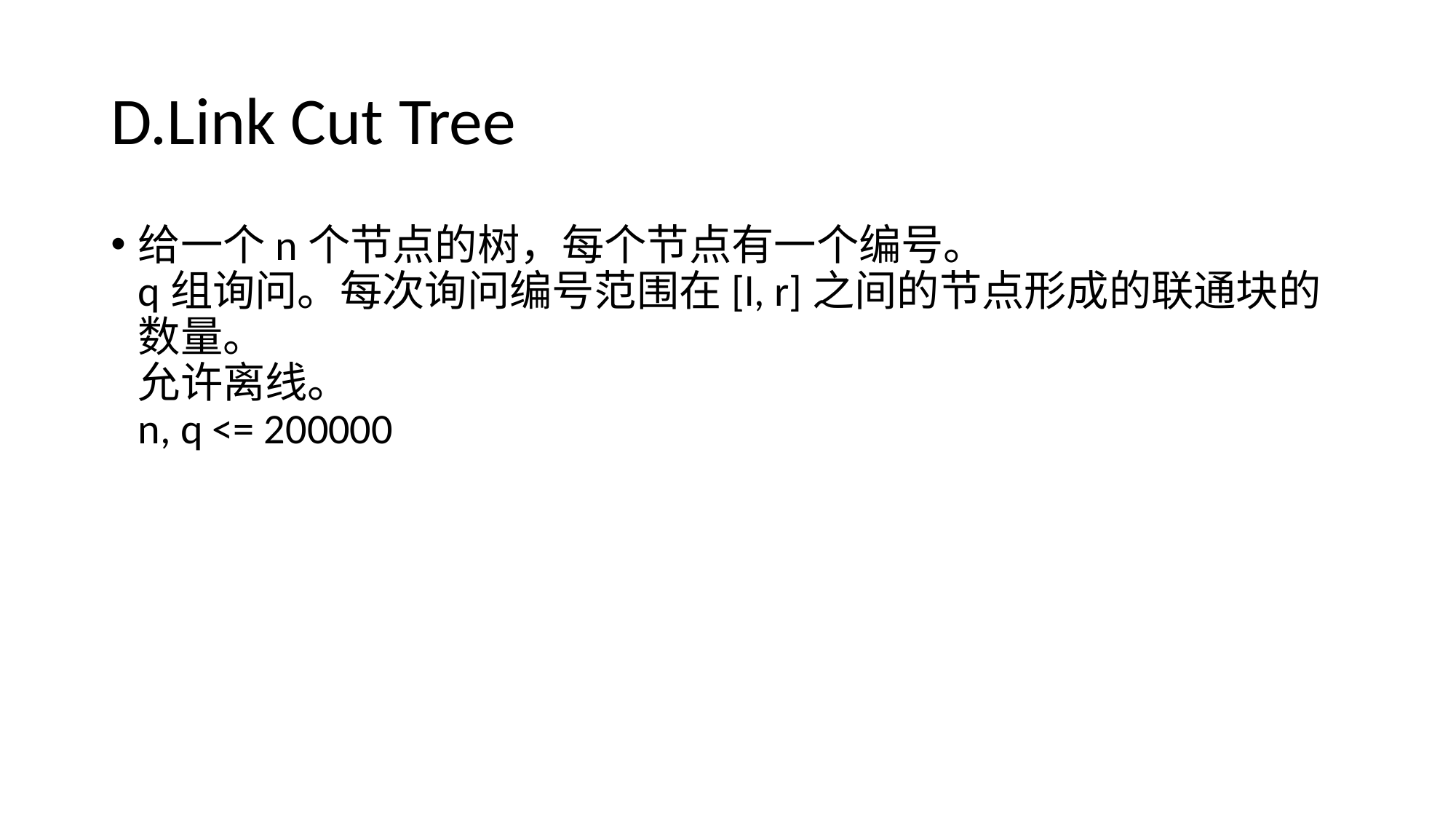

# D.Link Cut Tree
给一个n个节点的树，每个节点有一个编号。
q组询问。每次询问编号范围在[l, r]之间的节点形成的联通块的数量。
允许离线。
n, q <= 200000